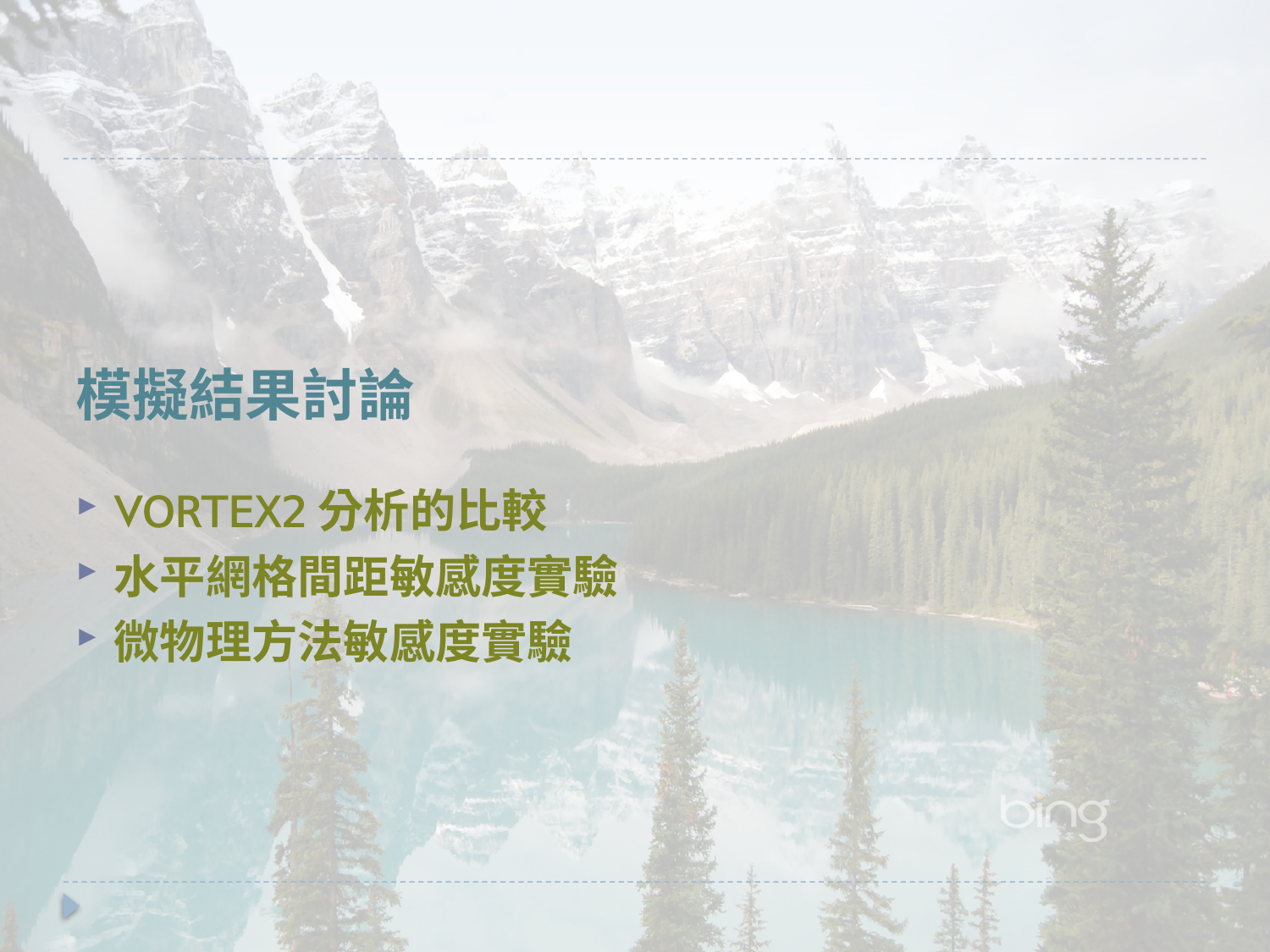

# 模擬結果討論
VORTEX2分析的比較
水平網格間距敏感度實驗
微物理方法敏感度實驗